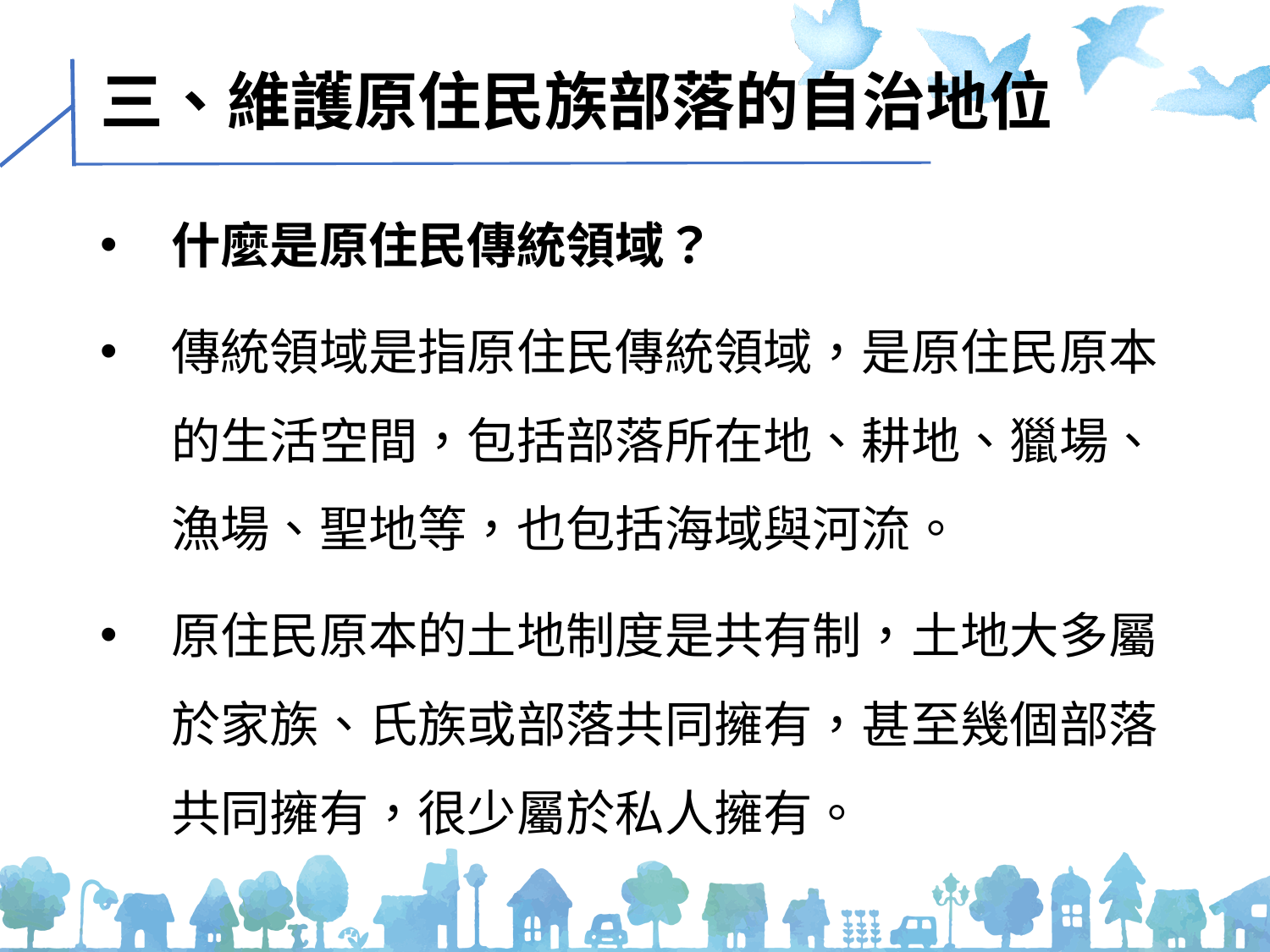

# 三、維護原住民族部落的自治地位
什麼是原住民傳統領域？
傳統領域是指原住民傳統領域，是原住民原本的生活空間，包括部落所在地、耕地、獵場、漁場、聖地等，也包括海域與河流。
原住民原本的土地制度是共有制，土地大多屬於家族、氏族或部落共同擁有，甚至幾個部落共同擁有，很少屬於私人擁有。